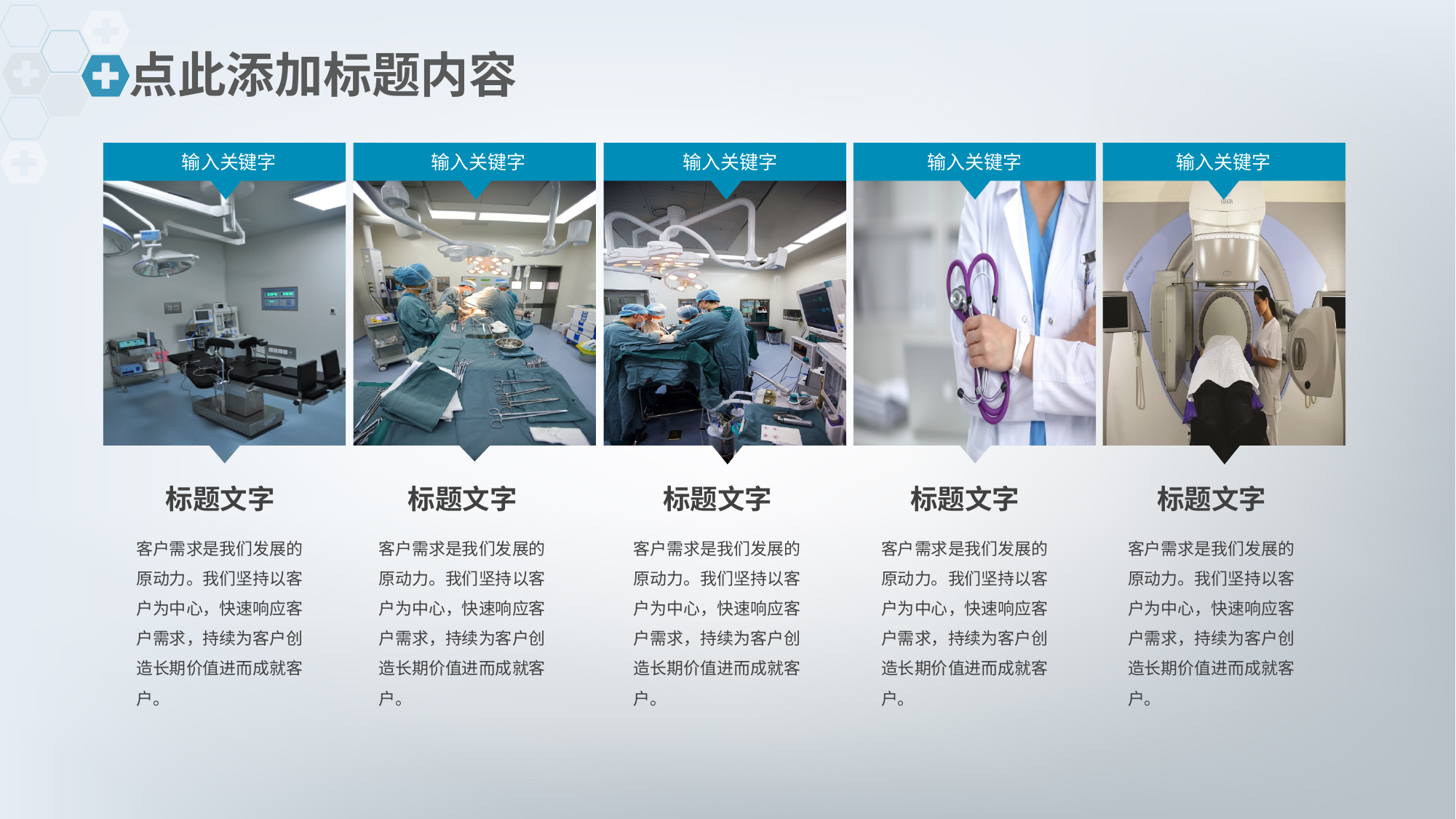

点此添加标题内容

输入关键字

输入关键字

输入关键字

输入关键字

输入关键字

标题文字
客户需求是我们发展的原动力。我们坚持以客户为中心，快速响应客户需求，持续为客户创造长期价值进而成就客户。
标题文字
客户需求是我们发展的原动力。我们坚持以客户为中心，快速响应客户需求，持续为客户创造长期价值进而成就客户。
标题文字
客户需求是我们发展的原动力。我们坚持以客户为中心，快速响应客户需求，持续为客户创造长期价值进而成就客户。
标题文字
客户需求是我们发展的原动力。我们坚持以客户为中心，快速响应客户需求，持续为客户创造长期价值进而成就客户。
标题文字
客户需求是我们发展的原动力。我们坚持以客户为中心，快速响应客户需求，持续为客户创造长期价值进而成就客户。